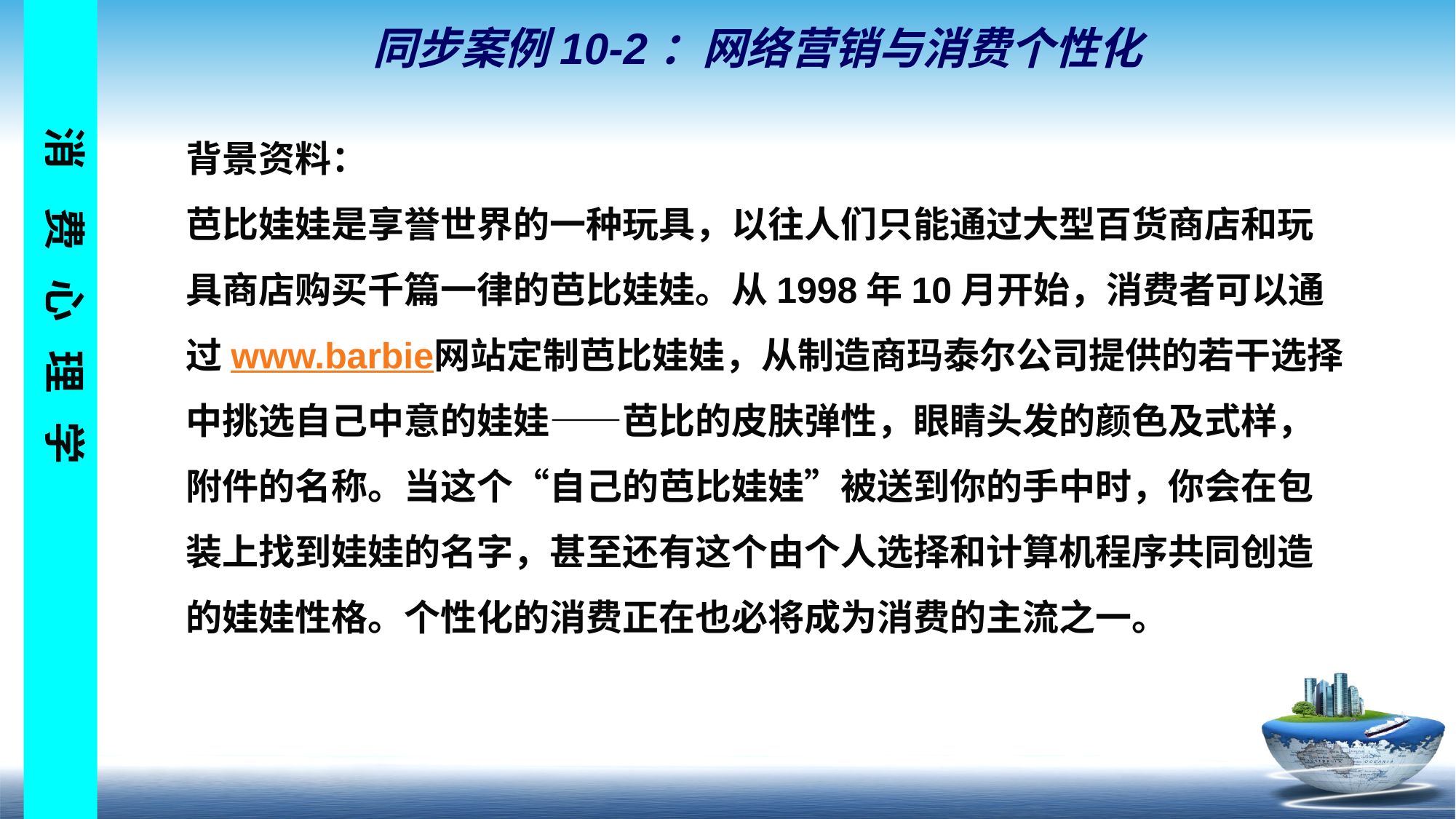

# 同步案例10-2：网络营销与消费个性化
背景资料：
芭比娃娃是享誉世界的一种玩具，以往人们只能通过大型百货商店和玩具商店购买千篇一律的芭比娃娃。从1998年10月开始，消费者可以通过www.barbie网站定制芭比娃娃，从制造商玛泰尔公司提供的若干选择中挑选自己中意的娃娃——芭比的皮肤弹性，眼睛头发的颜色及式样，附件的名称。当这个“自己的芭比娃娃”被送到你的手中时，你会在包装上找到娃娃的名字，甚至还有这个由个人选择和计算机程序共同创造的娃娃性格。个性化的消费正在也必将成为消费的主流之一。